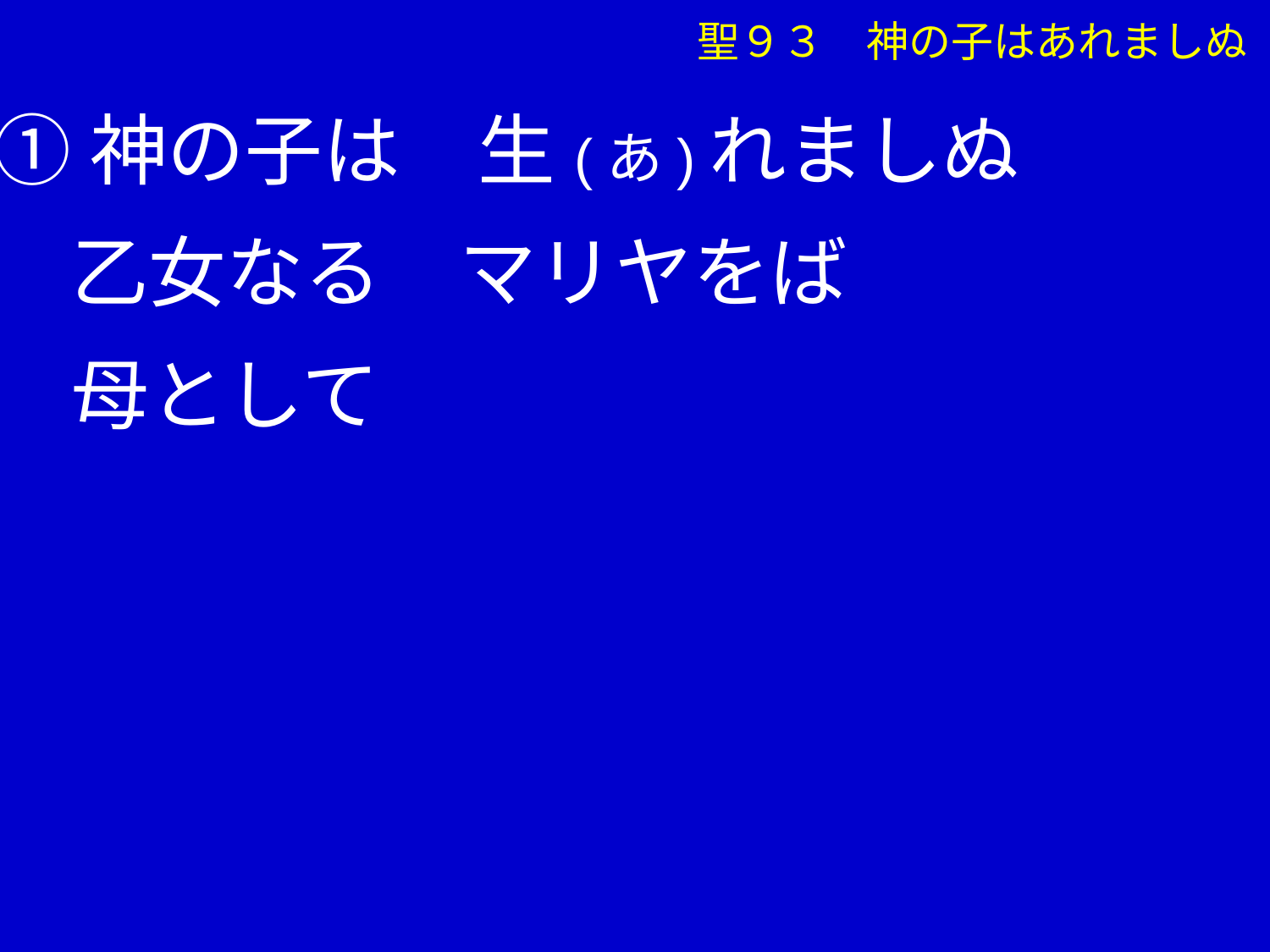

①神の子は　生(あ)れましぬ
　乙女なる　マリヤをば
　母として
聖９３　神の子はあれましぬ